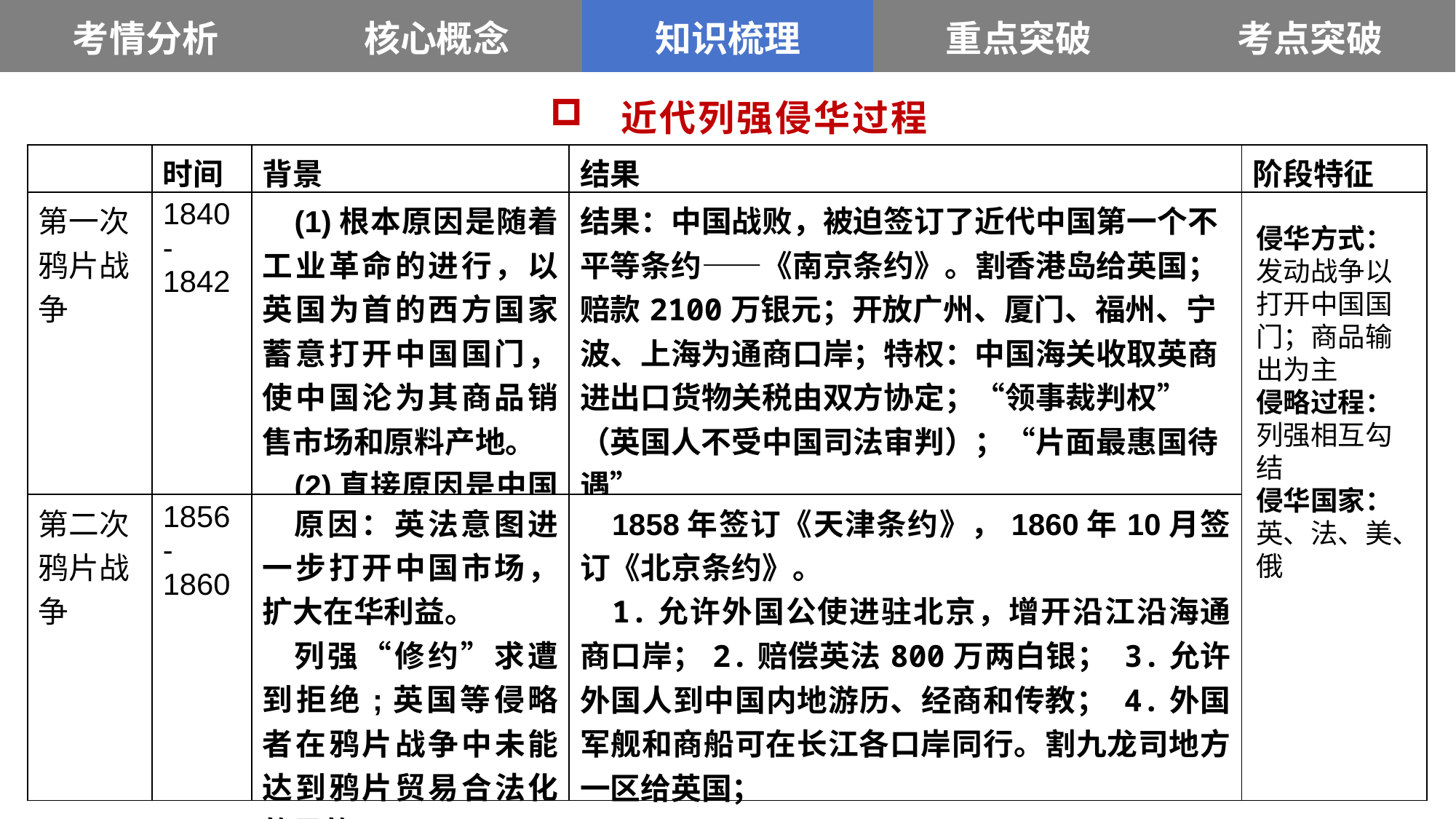

| 考情分析 | 核心概念 | 知识梳理 | 重点突破 | 考点突破 |
| --- | --- | --- | --- | --- |
  近代列强侵华过程
|  | 时间 | 背景 | 结果 | 阶段特征 |
| --- | --- | --- | --- | --- |
| 第一次鸦片战争 | 1840-1842 | (1)根本原因是随着工业革命的进行，以英国为首的西方国家蓄意打开中国国门，使中国沦为其商品销售市场和原料产地。 (2)直接原因是中国的禁烟运动。 | 结果：中国战败，被迫签订了近代中国第一个不平等条约——《南京条约》。割香港岛给英国；赔款2100万银元；开放广州、厦门、福州、宁波、上海为通商口岸；特权：中国海关收取英商进出口货物关税由双方协定；“领事裁判权”（英国人不受中国司法审判）；“片面最惠国待遇” 中国开始沦为半殖民地半封建社会 |  |
| 第二次鸦片战争 | 1856-1860 | 原因：英法意图进一步打开中国市场，扩大在华利益。 列强“修约”求遭到拒绝;英国等侵略者在鸦片战争中未能达到鸦片贸易合法化的目的。 | 1858年签订《天津条约》，1860年10月签订《北京条约》。 1.允许外国公使进驻北京，增开沿江沿海通商口岸；2.赔偿英法800万两白银； 3.允许外国人到中国内地游历、经商和传教； 4.外国军舰和商船可在长江各口岸同行。割九龙司地方一区给英国； |  |
侵华方式：发动战争以打开中国国门；商品输出为主
侵略过程：列强相互勾结
侵华国家：英、法、美、俄